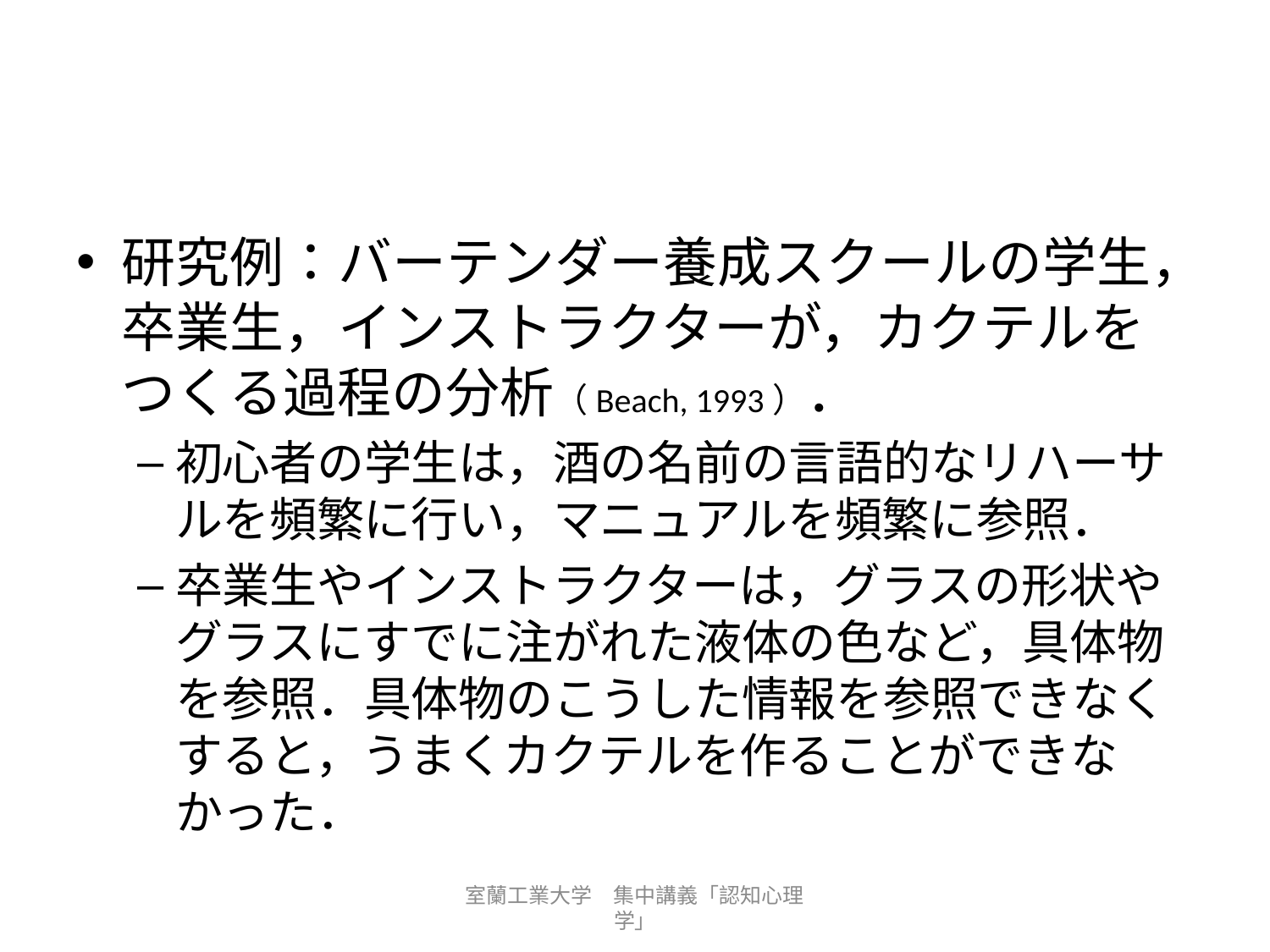

#
研究例：バーテンダー養成スクールの学生，卒業生，インストラクターが，カクテルをつくる過程の分析（Beach, 1993）．
初心者の学生は，酒の名前の言語的なリハーサルを頻繁に行い，マニュアルを頻繁に参照．
卒業生やインストラクターは，グラスの形状やグラスにすでに注がれた液体の色など，具体物を参照．具体物のこうした情報を参照できなくすると，うまくカクテルを作ることができなかった．
室蘭工業大学　集中講義「認知心理学」